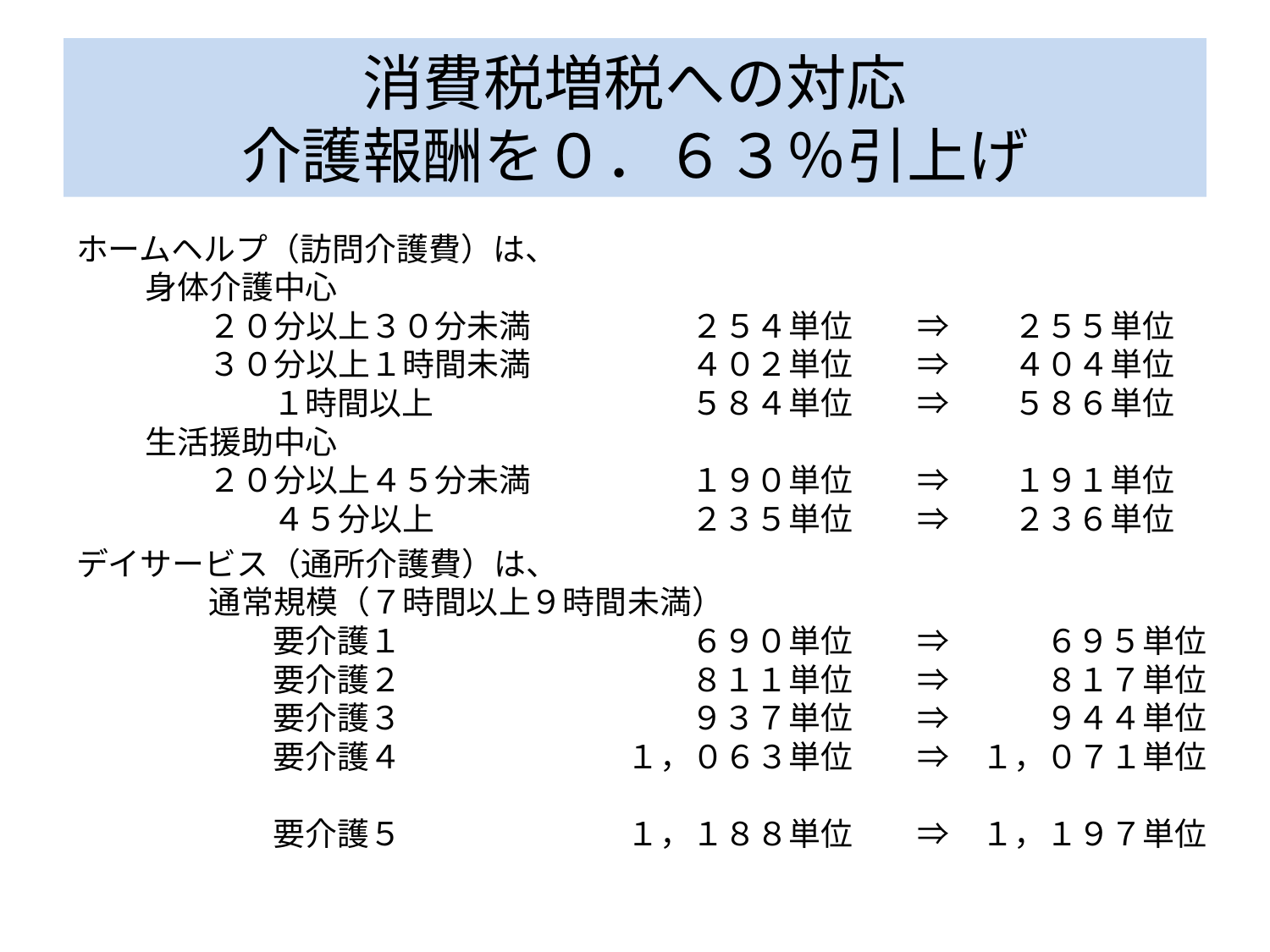

# 消費税増税への対応 介護報酬を０．６３％引上げ
ホームヘルプ（訪問介護費）は、
　身体介護中心
　　　２０分以上３０分未満　　　　　２５４単位　　⇒　　２５５単位
　　　３０分以上１時間未満　　　　　４０２単位　　⇒　　４０４単位
　　　　　１時間以上　　　　　　　　５８４単位　　⇒　　５８６単位
　生活援助中心
　　　２０分以上４５分未満　　　　　１９０単位　　⇒　　１９１単位
　　　　　４５分以上　　　　　　　　２３５単位　　⇒　　２３６単位
デイサービス（通所介護費）は、
　　　通常規模（７時間以上９時間未満）
　　　　　要介護１　　　　　　　　　６９０単位　　⇒　　　６９５単位
　　　　　要介護２　　　　　　　　　８１１単位　　⇒　　　８１７単位
　　　　　要介護３　　　　　　　　　９３７単位　　⇒　　　９４４単位
　　　　　要介護４　　　　　　　１，０６３単位　　⇒　１，０７１単位　
　　　　　要介護５　　　　　　　１，１８８単位　　⇒　１，１９７単位